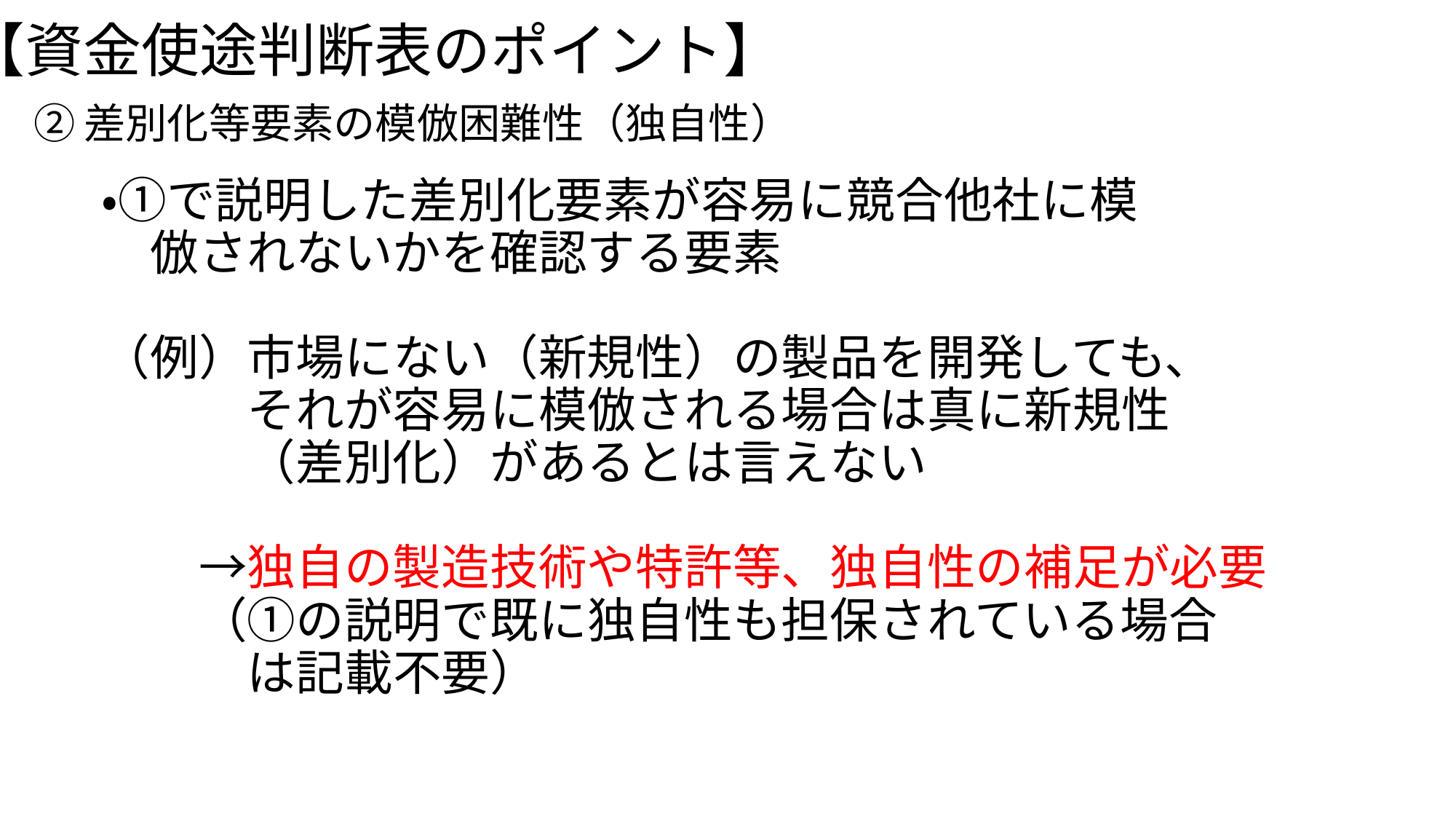

# 【資金使途判断表のポイント】
②差別化等要素の模倣困難性（独自性）
・①で説明した差別化要素が容易に競合他社に模
　倣されないかを確認する要素

（例）市場にない（新規性）の製品を開発しても、
　　　それが容易に模倣される場合は真に新規性
　　　（差別化）があるとは言えない

　　→独自の製造技術や特許等、独自性の補足が必要
　　（①の説明で既に独自性も担保されている場合
　　　は記載不要）